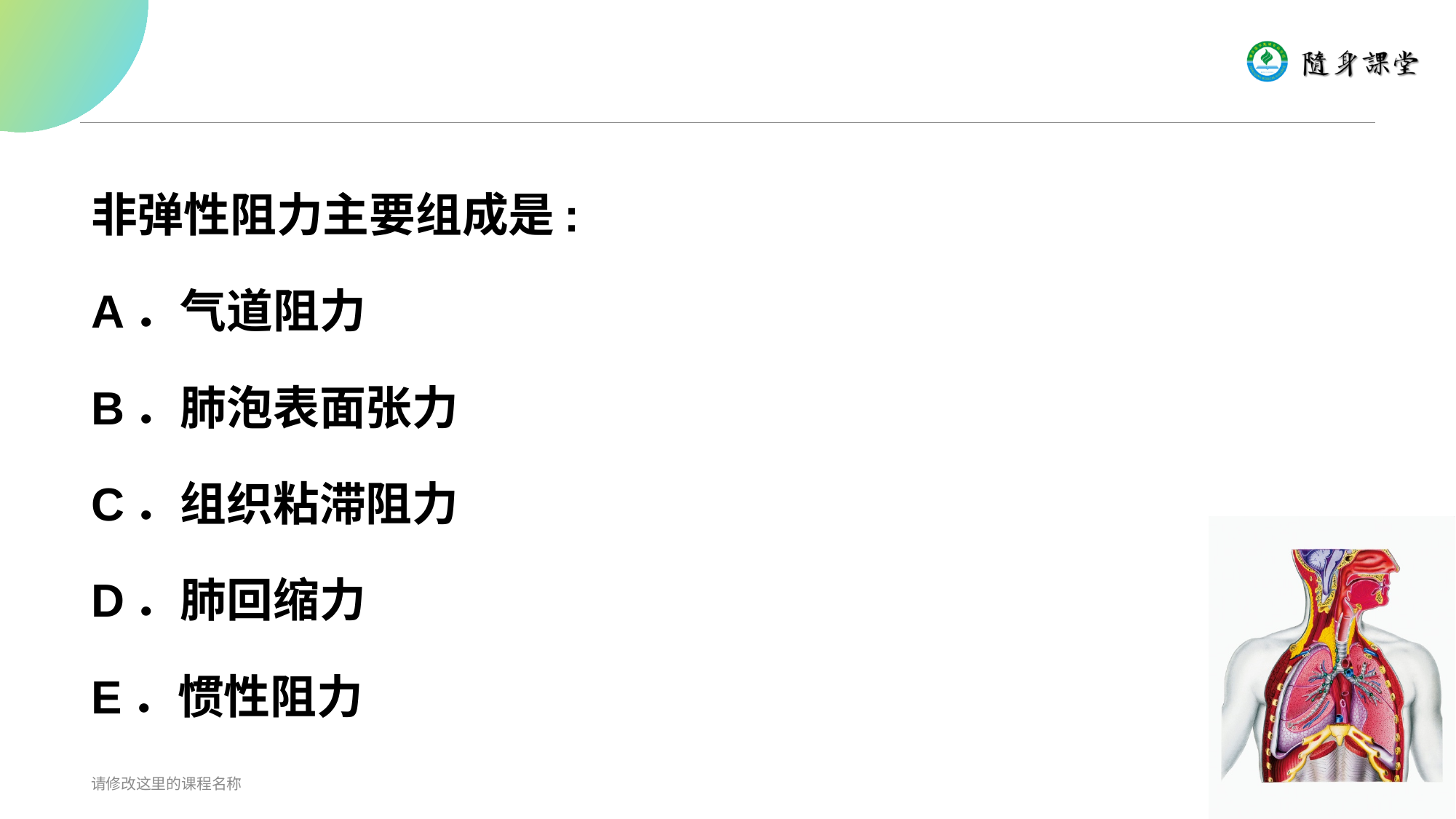

#
非弹性阻力主要组成是:
A．气道阻力
B．肺泡表面张力
C．组织粘滞阻力
D．肺回缩力
E．惯性阻力
请修改这里的课程名称
43